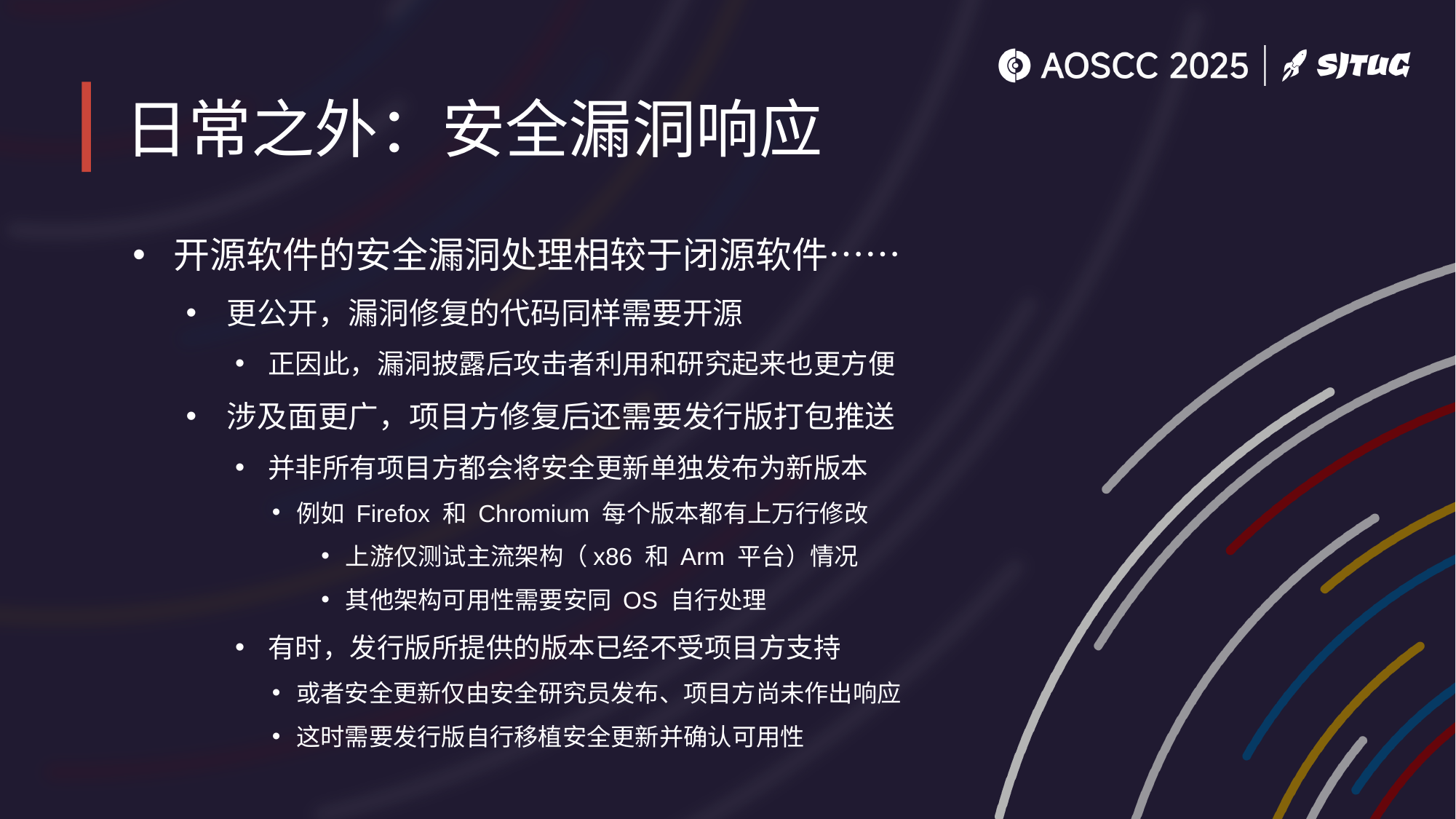

# 日常之外：安全漏洞响应
开源软件的安全漏洞处理相较于闭源软件……
更公开，漏洞修复的代码同样需要开源
正因此，漏洞披露后攻击者利用和研究起来也更方便
涉及面更广，项目方修复后还需要发行版打包推送
并非所有项目方都会将安全更新单独发布为新版本
例如 Firefox 和 Chromium 每个版本都有上万行修改
上游仅测试主流架构（x86 和 Arm 平台）情况
其他架构可用性需要安同 OS 自行处理
有时，发行版所提供的版本已经不受项目方支持
或者安全更新仅由安全研究员发布、项目方尚未作出响应
这时需要发行版自行移植安全更新并确认可用性